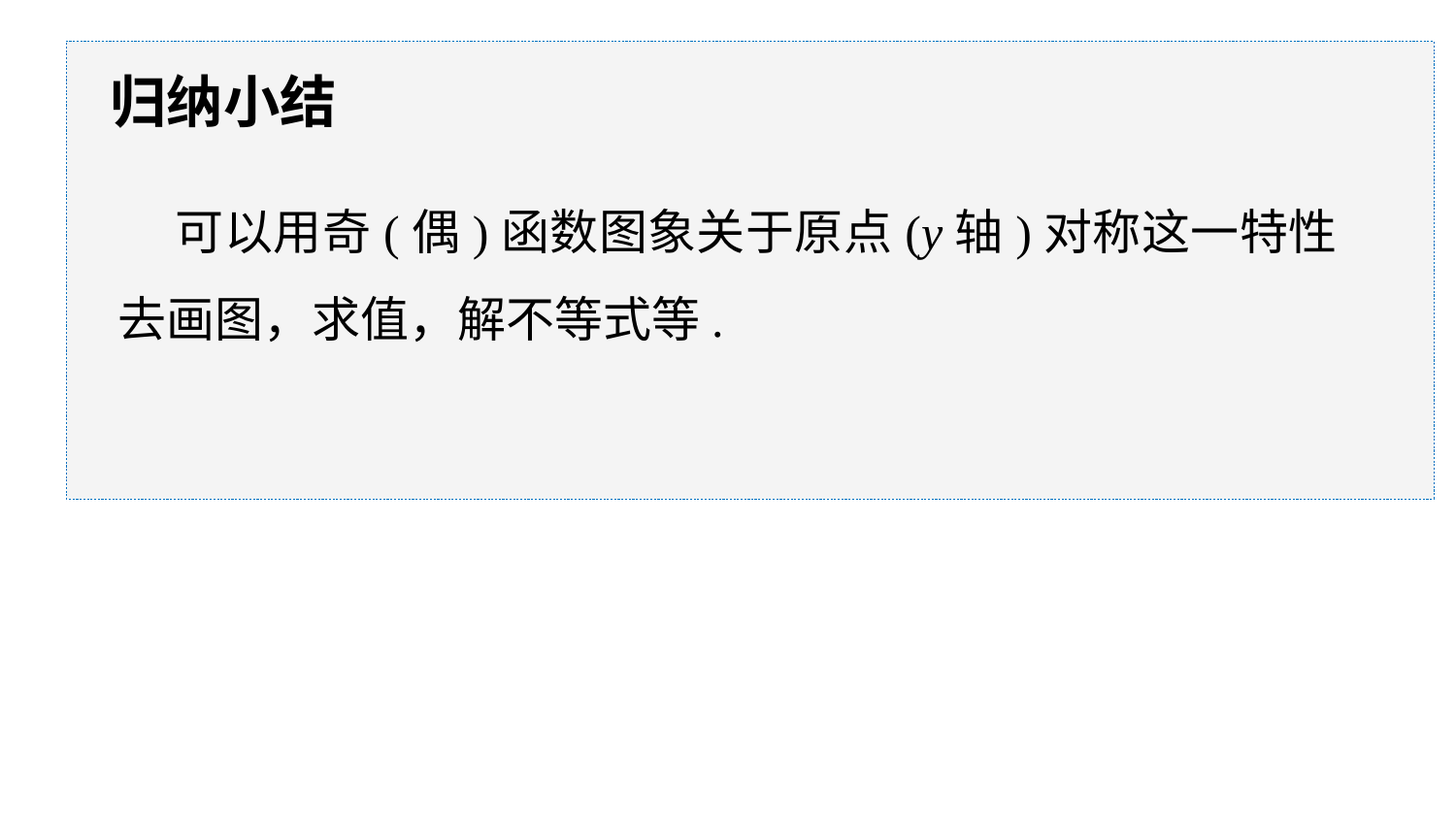

归纳小结

    可以用奇(偶)函数图象关于原点(y轴)对称这一特性去画图，求值，解不等式等.